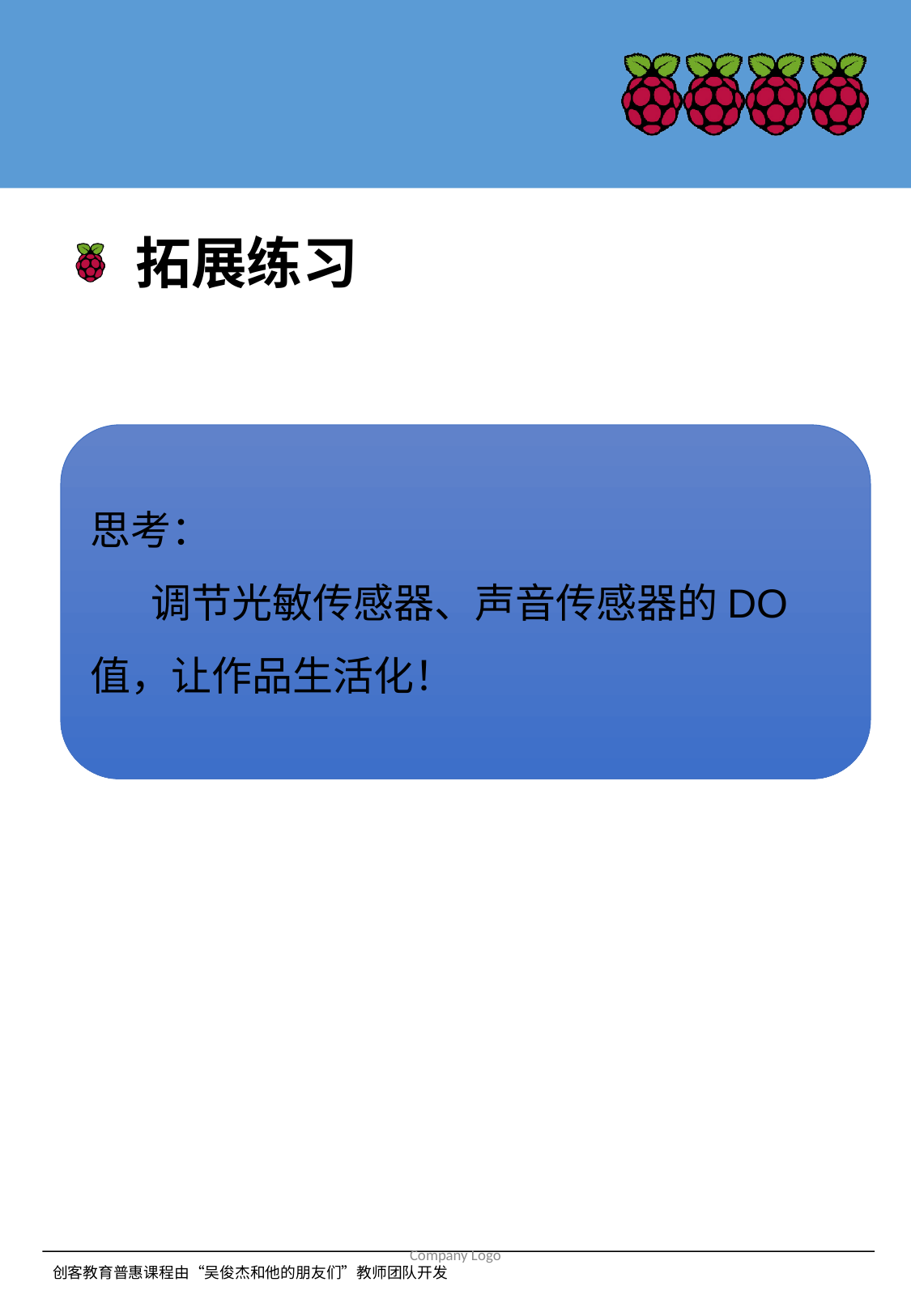

# 拓展练习
任务2 呼吸灯
思考：
调节光敏传感器、声音传感器的DO值，让作品生活化！
Company Logo
创客教育普惠课程由“吴俊杰和他的朋友们”教师团队开发